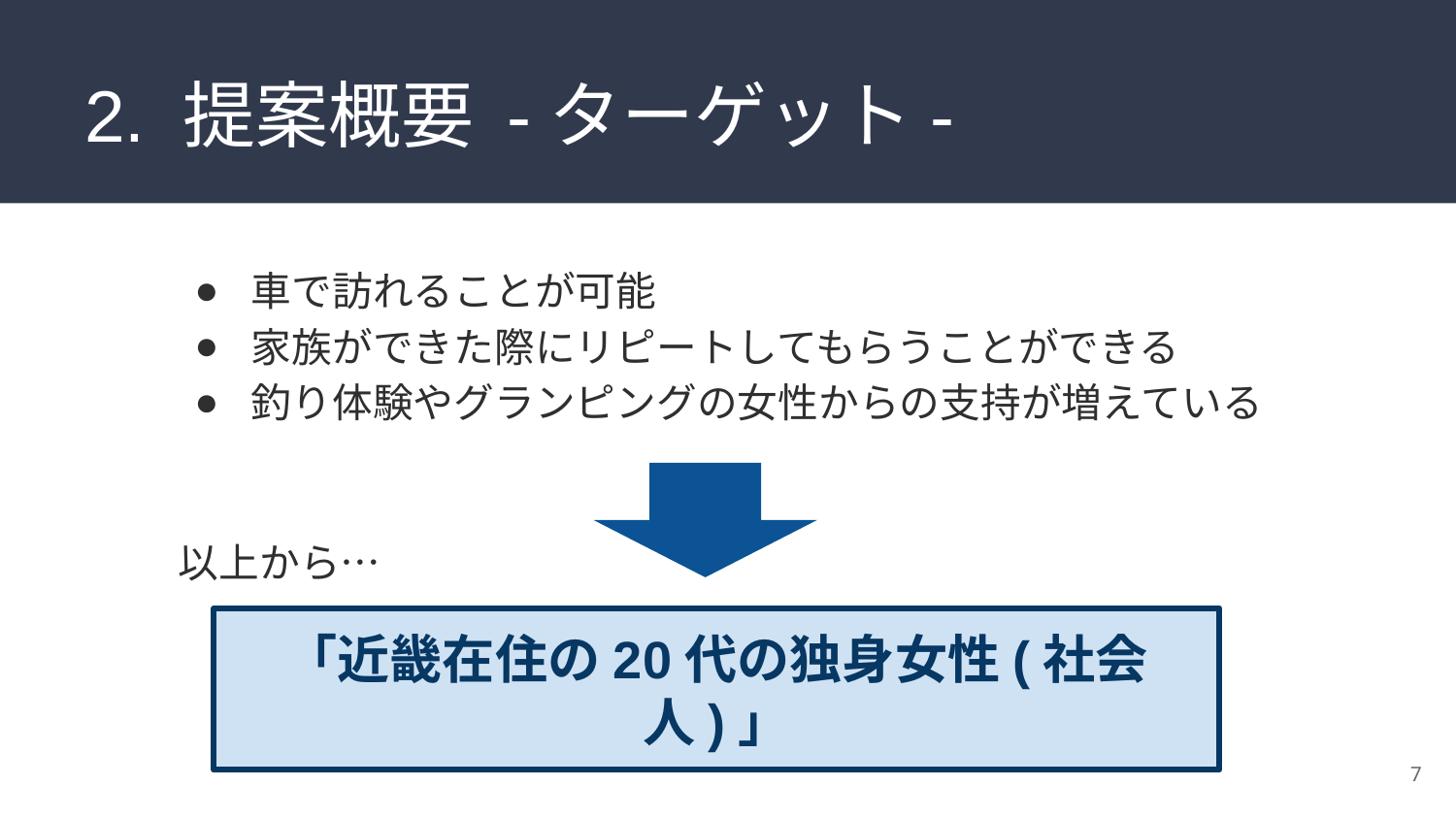

# 2. 提案概要 -ターゲット-
車で訪れることが可能
家族ができた際にリピートしてもらうことができる
釣り体験やグランピングの女性からの支持が増えている

以上から…

「近畿在住の20代の独身女性(社会人)」
7